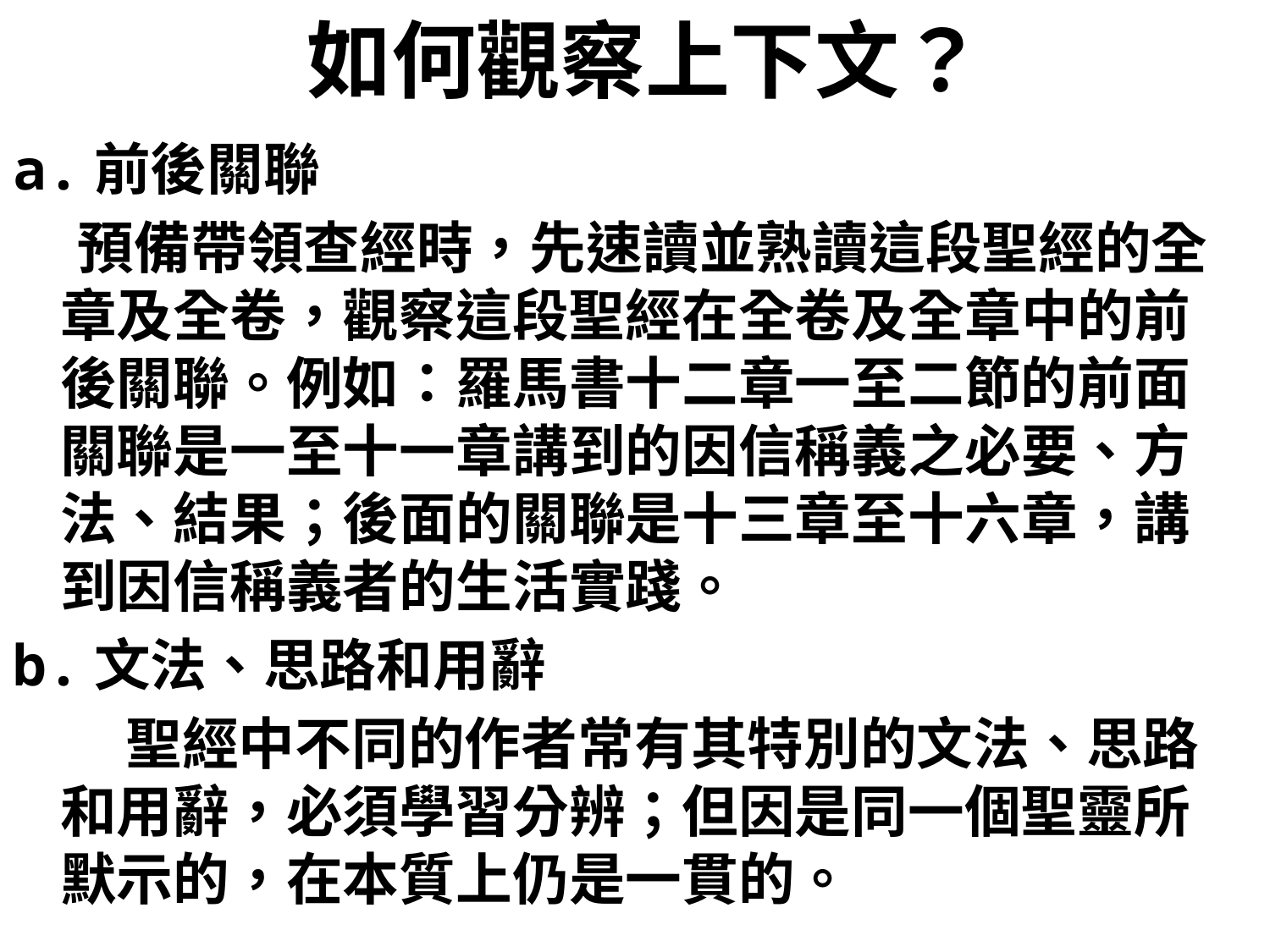

# 如何觀察上下文？
a.前後關聯
    預備帶領查經時，先速讀並熟讀這段聖經的全​​章及全卷，觀察這段聖經在全卷及全章中的前後關聯。例如：羅馬書十二章一至二節的前面關聯是一至十一章講到的因信稱義之必要、方法、結果；後面的關聯是十三章至十六章，講到因信稱義者的生活實踐。
b.文法、思路和用辭
　　聖經中不同的作者常有其特別的文法、思路和用辭，必須學習分辨；但因是同一個聖靈所默示的，在本質上仍是一貫的。